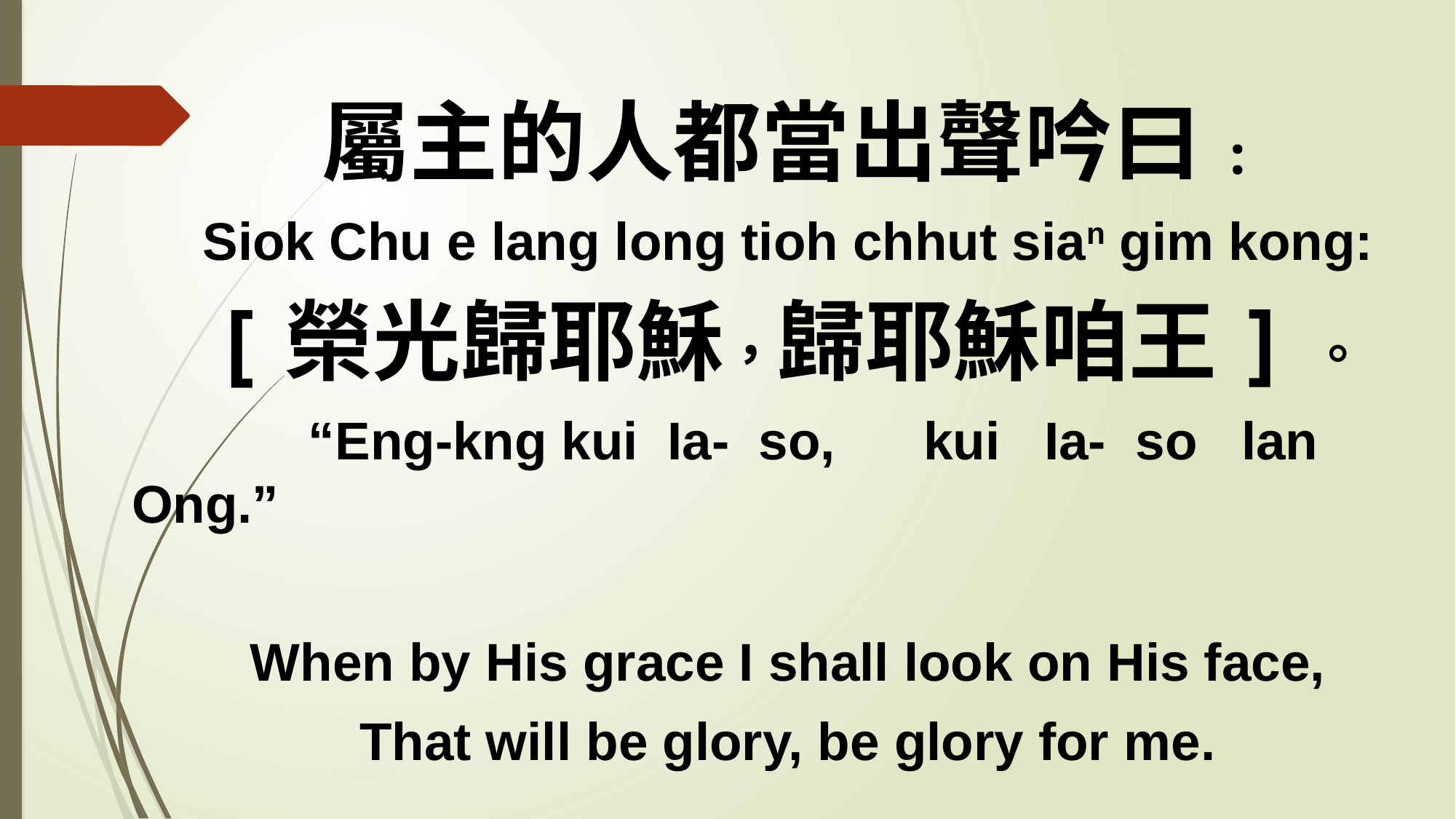

屬主的人都當出聲吟曰:
Siok Chu e lang long tioh chhut sian gim kong:
[榮光歸耶穌，歸耶穌咱王]。
            “Eng-kng kui  Ia-  so,      kui   Ia-  so   lan Ong.”

When by His grace I shall look on His face,
That will be glory, be glory for me.